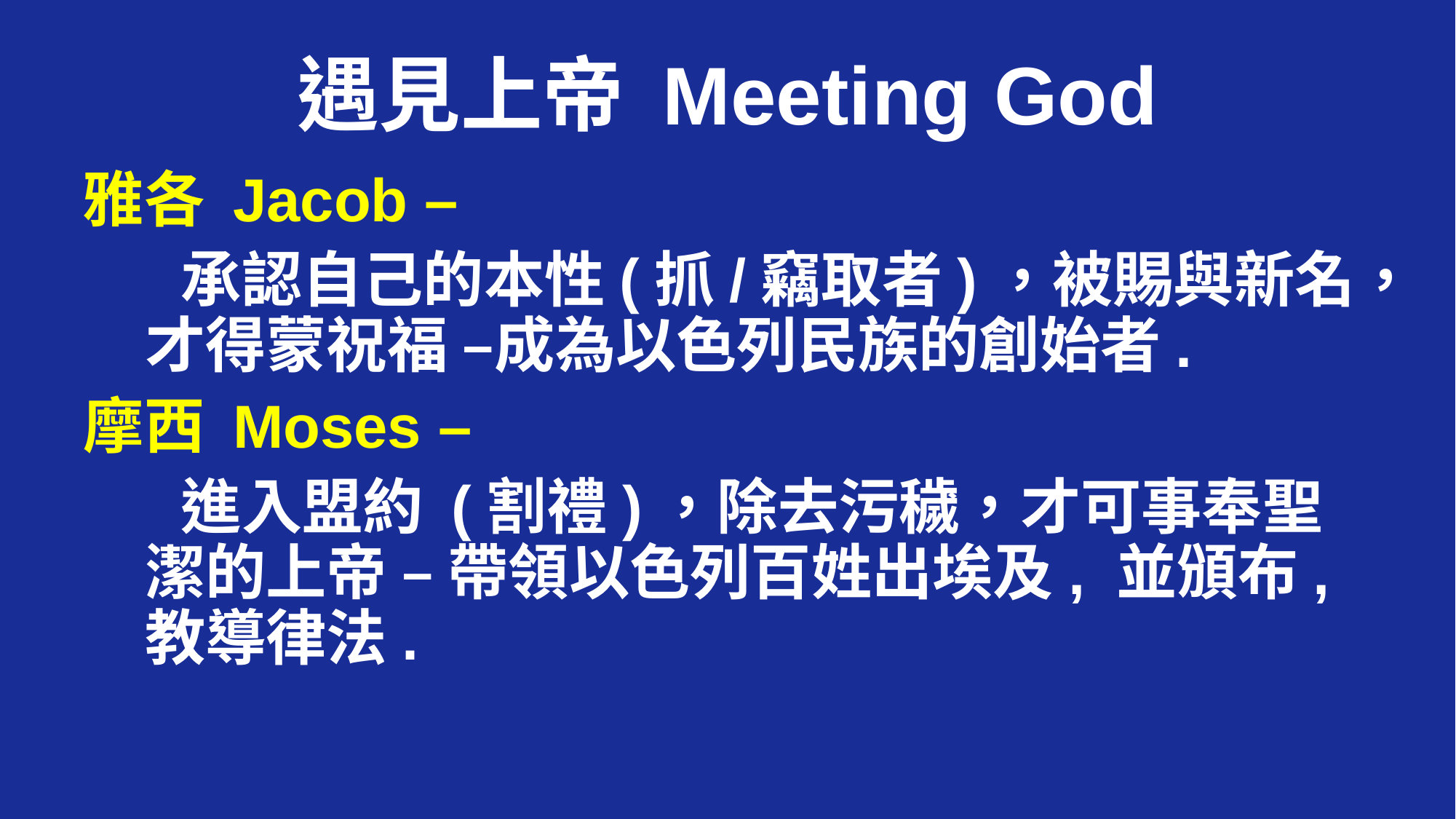

# 遇見上帝 Meeting God
雅各 Jacob –
      承認自己的本性(抓/竊取者)，被賜與新名，才得蒙祝福 –成為以色列民族的創始者.
摩西 Moses –
      進入盟約 (割禮)，除去污穢，才可事奉聖潔的上帝 – 帶領以色列百姓出埃及, 並頒布,教導律法.